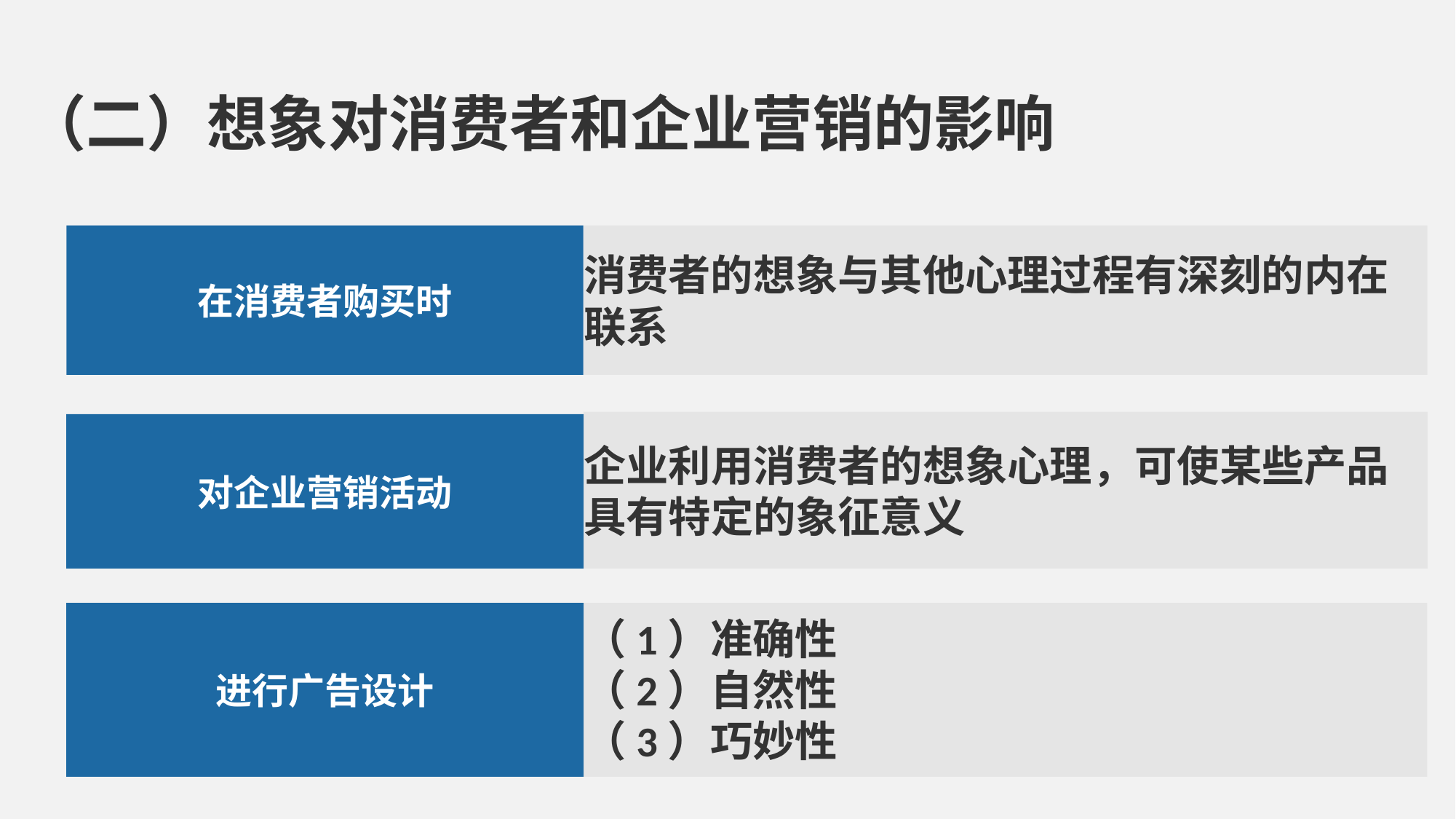

（二）想象对消费者和企业营销的影响
在消费者购买时

消费者的想象与其他心理过程有深刻的内在联系

对企业营销活动
企业利用消费者的想象心理，可使某些产品具有特定的象征意义
进行广告设计

（1）准确性
（2）自然性
（3）巧妙性